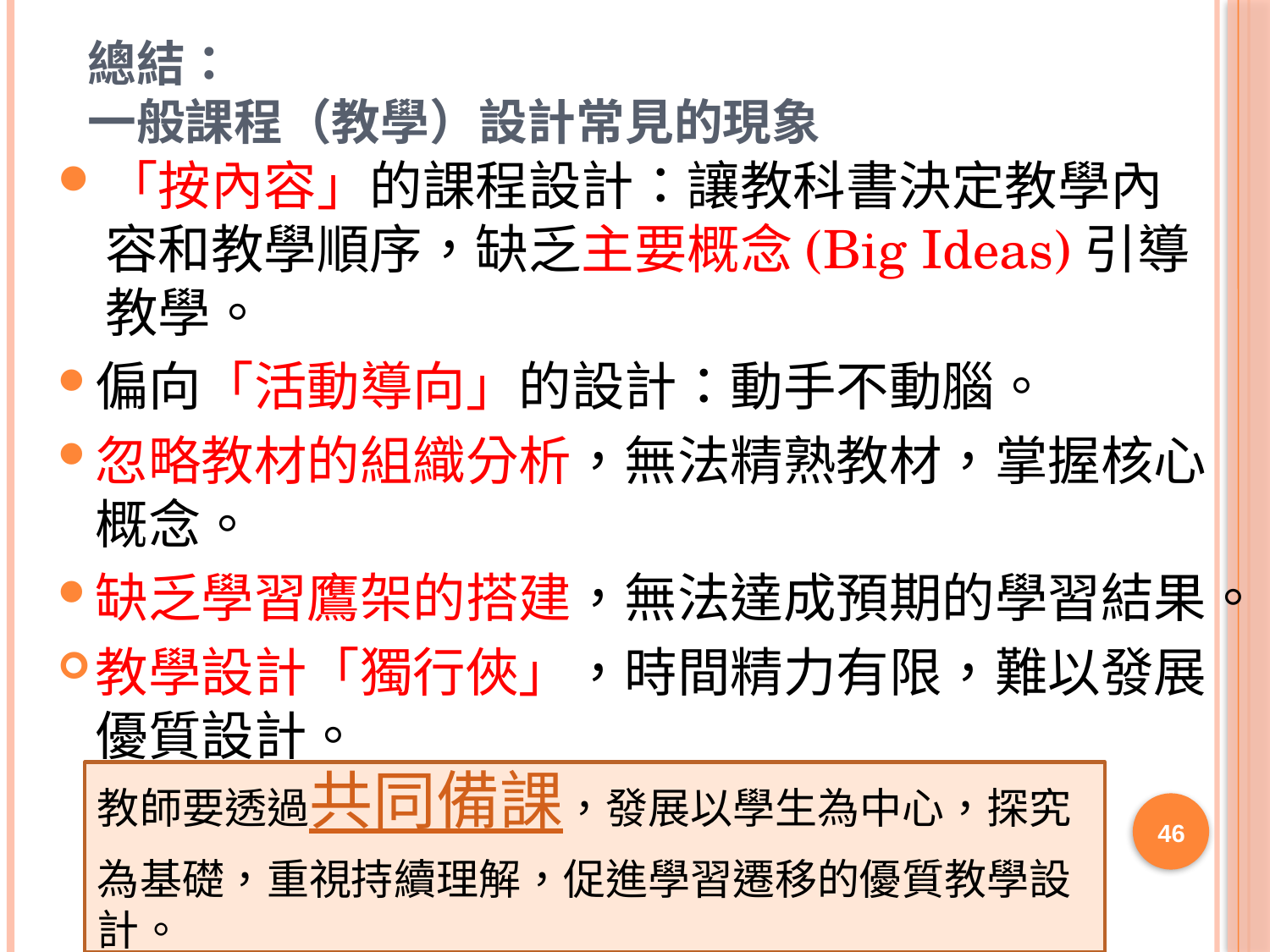

# 總結： 一般課程（教學）設計常見的現象
「按內容」的課程設計：讓教科書決定教學內容和教學順序，缺乏主要概念(Big Ideas)引導教學。
偏向「活動導向」的設計：動手不動腦。
忽略教材的組織分析，無法精熟教材，掌握核心概念。
缺乏學習鷹架的搭建，無法達成預期的學習結果。
教學設計「獨行俠」，時間精力有限，難以發展優質設計。

教師要透過共同備課，發展以學生為中心，探究為基礎，重視持續理解，促進學習遷移的優質教學設計。
46